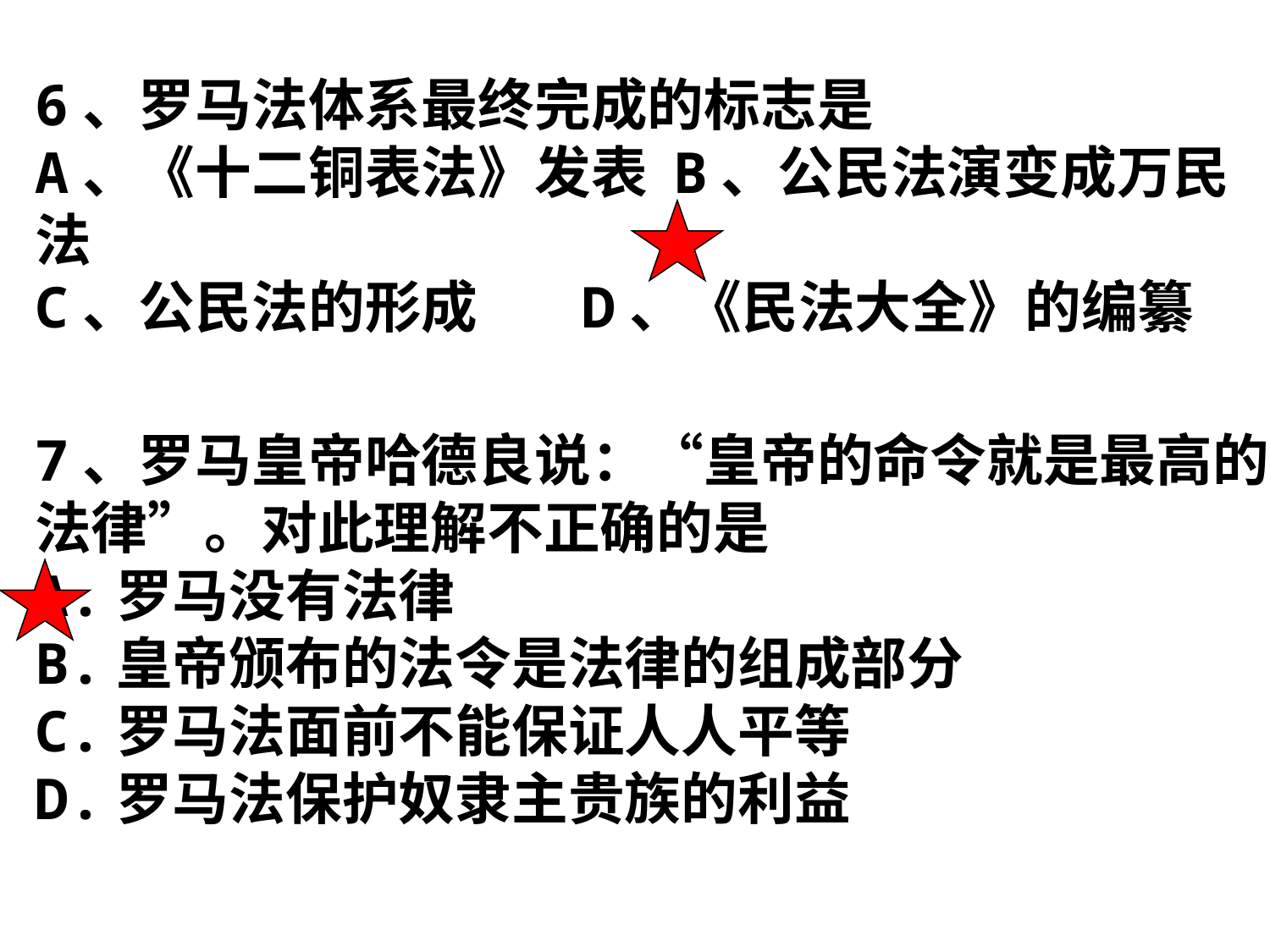

6、罗马法体系最终完成的标志是
A、《十二铜表法》发表 B、公民法演变成万民法
C、公民法的形成       D、《民法大全》的编纂

7、罗马皇帝哈德良说：“皇帝的命令就是最高的法律”。对此理解不正确的是
A.罗马没有法律
B.皇帝颁布的法令是法律的组成部分
C.罗马法面前不能保证人人平等
D.罗马法保护奴隶主贵族的利益